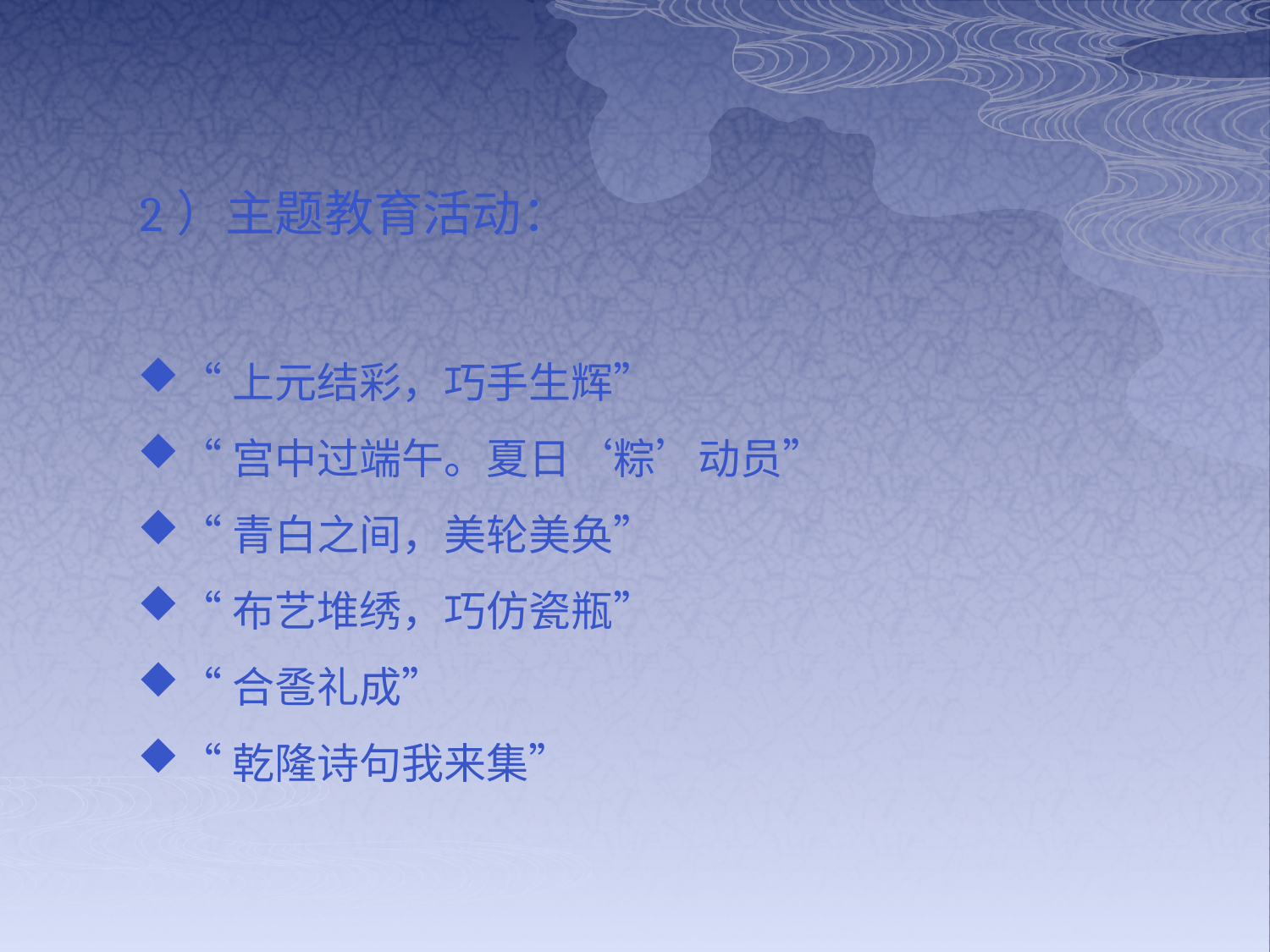

2）主题教育活动：

“上元结彩，巧手生辉”
“宫中过端午。夏日‘粽’动员”
“青白之间，美轮美奂”
“布艺堆绣，巧仿瓷瓶”
“合卺礼成”
“乾隆诗句我来集”